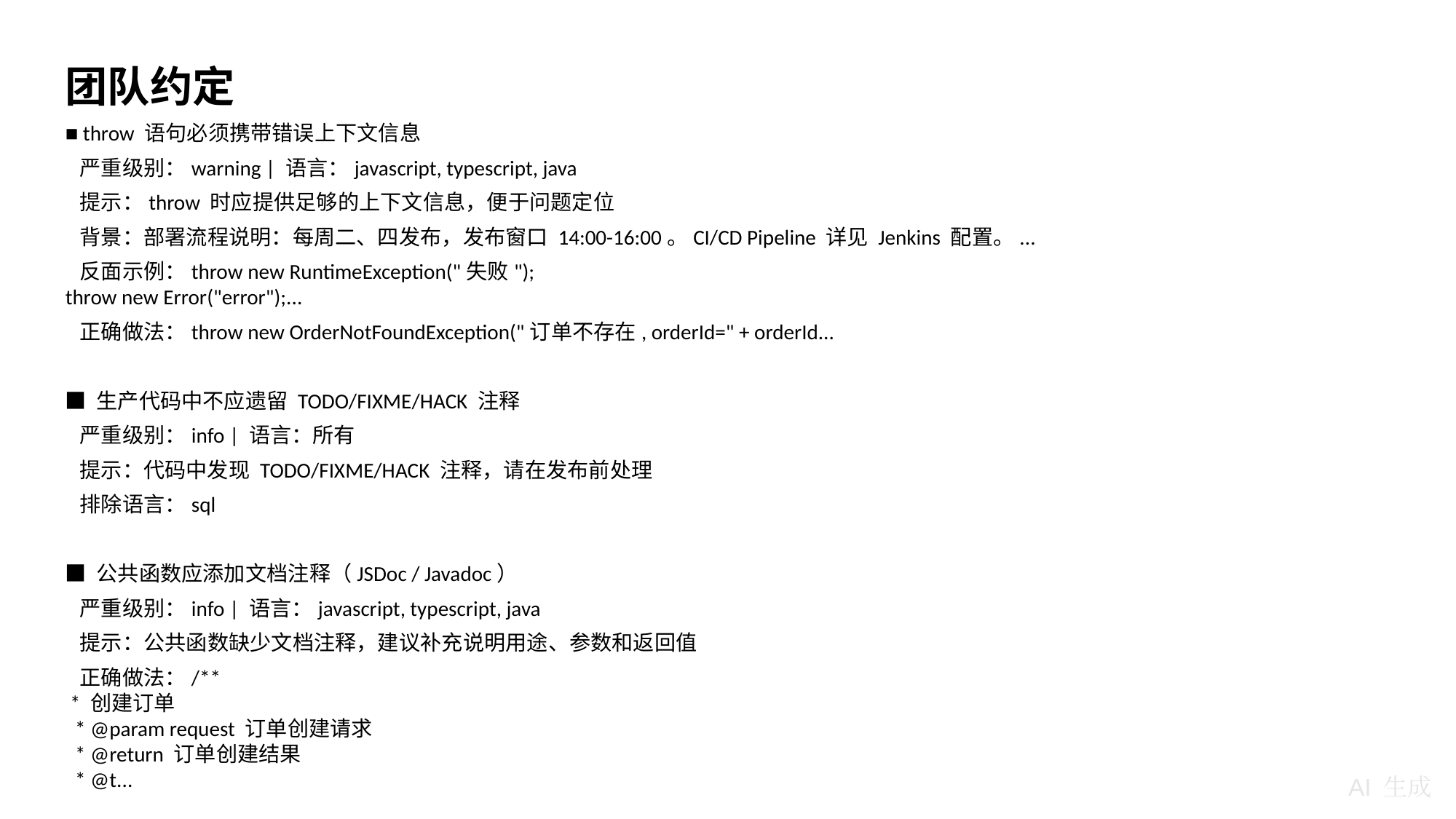

团队约定
■ throw 语句必须携带错误上下文信息
  严重级别：warning | 语言：javascript, typescript, java
  提示：throw 时应提供足够的上下文信息，便于问题定位
  背景：部署流程说明：每周二、四发布，发布窗口 14:00-16:00。CI/CD Pipeline 详见 Jenkins 配置。...
  反面示例：throw new RuntimeException("失败");
throw new Error("error");...
  正确做法：throw new OrderNotFoundException("订单不存在, orderId=" + orderId...

■ 生产代码中不应遗留 TODO/FIXME/HACK 注释
  严重级别：info | 语言：所有
  提示：代码中发现 TODO/FIXME/HACK 注释，请在发布前处理
  排除语言：sql

■ 公共函数应添加文档注释（JSDoc / Javadoc）
  严重级别：info | 语言：javascript, typescript, java
  提示：公共函数缺少文档注释，建议补充说明用途、参数和返回值
  正确做法：/**
 * 创建订单
 * @param request 订单创建请求
 * @return 订单创建结果
 * @t...

AI 生成